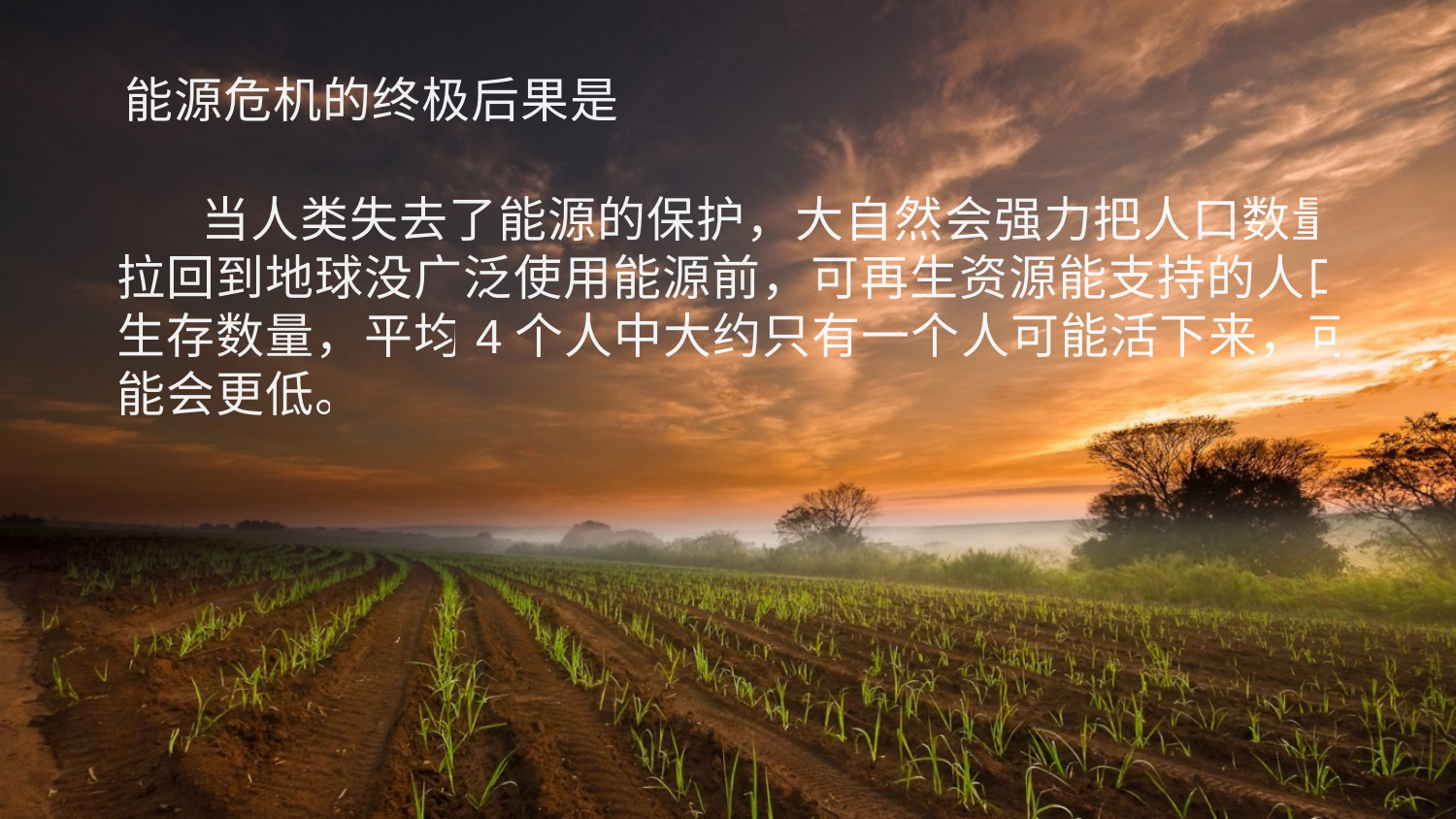

能源危机的终极后果是：

        当人类失去了能源的保护，大自然会强力把人口数量拉回到地球没广泛使用能源前，可再生资源能支持的人口生存数量，平均4个人中大约只有一个人可能活下来，可能会更低。